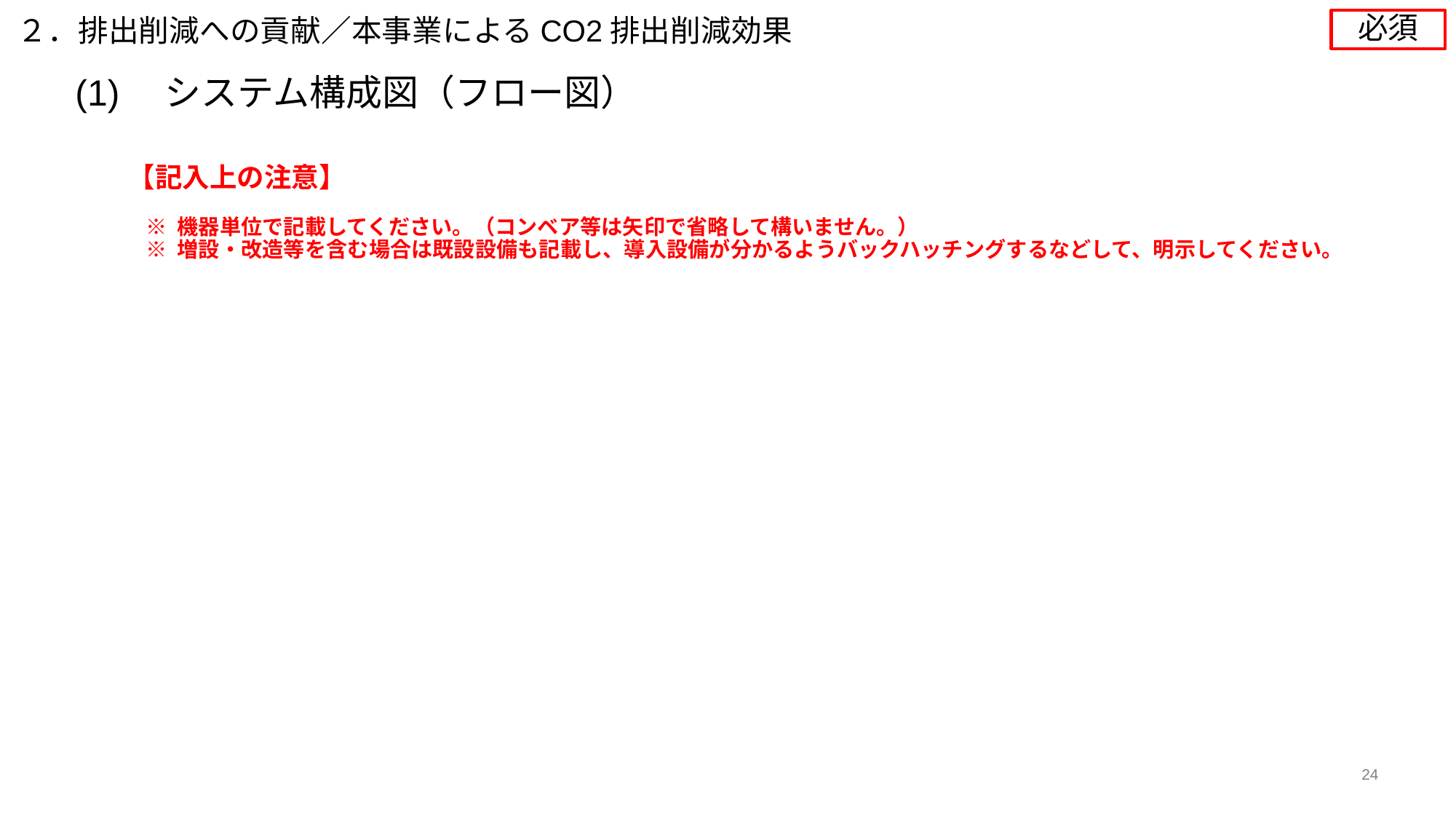

必須
２．排出削減への貢献／本事業によるCO2排出削減効果
# (1)　システム構成図（フロー図）
【記入上の注意】
※ 機器単位で記載してください。（コンベア等は矢印で省略して構いません。）
※ 増設・改造等を含む場合は既設設備も記載し、導入設備が分かるようバックハッチングするなどして、明示してください。